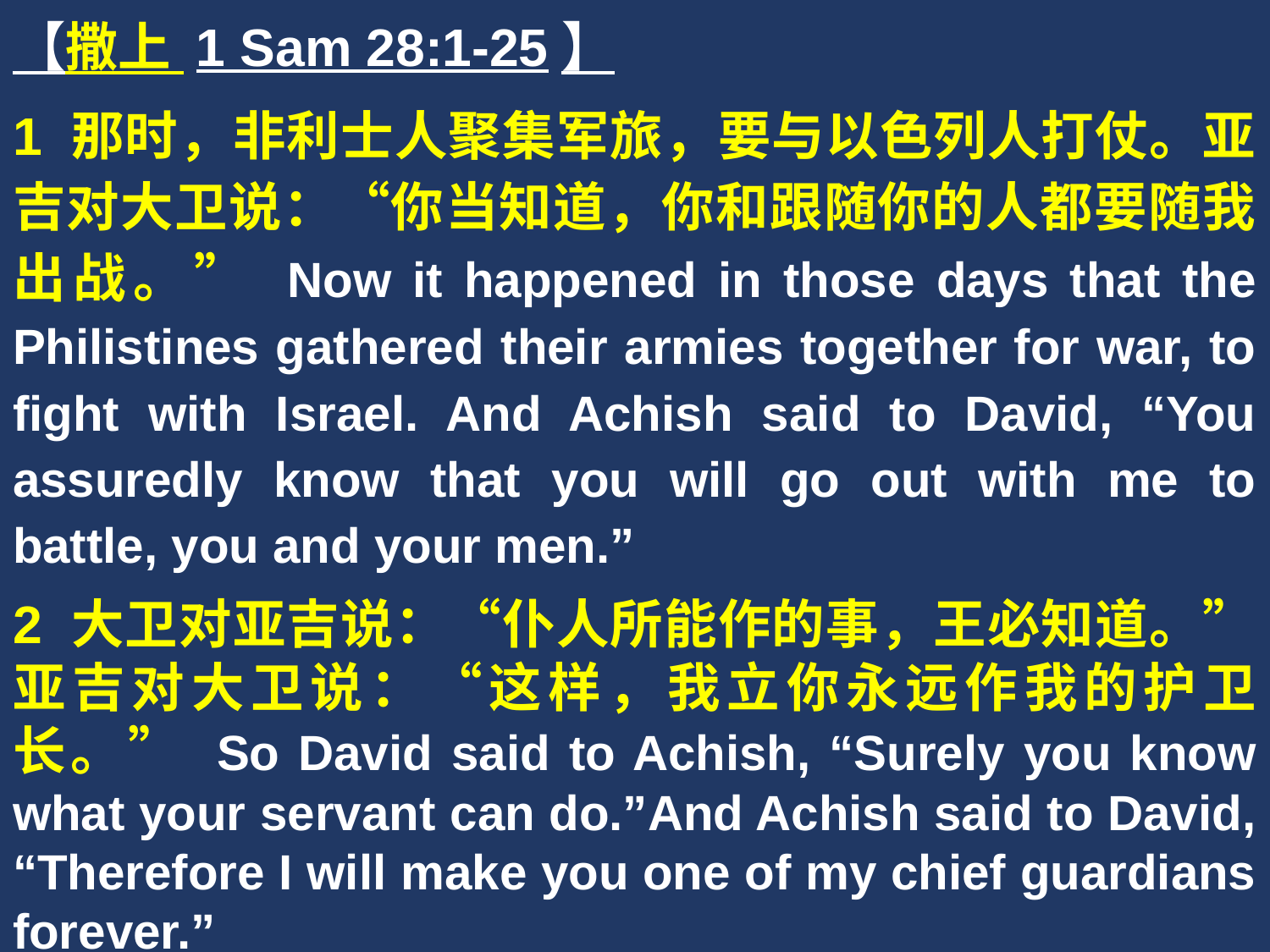

【撒上 1 Sam 28:1-25】
1 那时，非利士人聚集军旅，要与以色列人打仗。亚吉对大卫说：“你当知道，你和跟随你的人都要随我出战。” Now it happened in those days that the Philistines gathered their armies together for war, to fight with Israel. And Achish said to David, “You assuredly know that you will go out with me to battle, you and your men.”
2 大卫对亚吉说：“仆人所能作的事，王必知道。”亚吉对大卫说：“这样，我立你永远作我的护卫长。” So David said to Achish, “Surely you know what your servant can do.”And Achish said to David, “Therefore I will make you one of my chief guardians forever.”